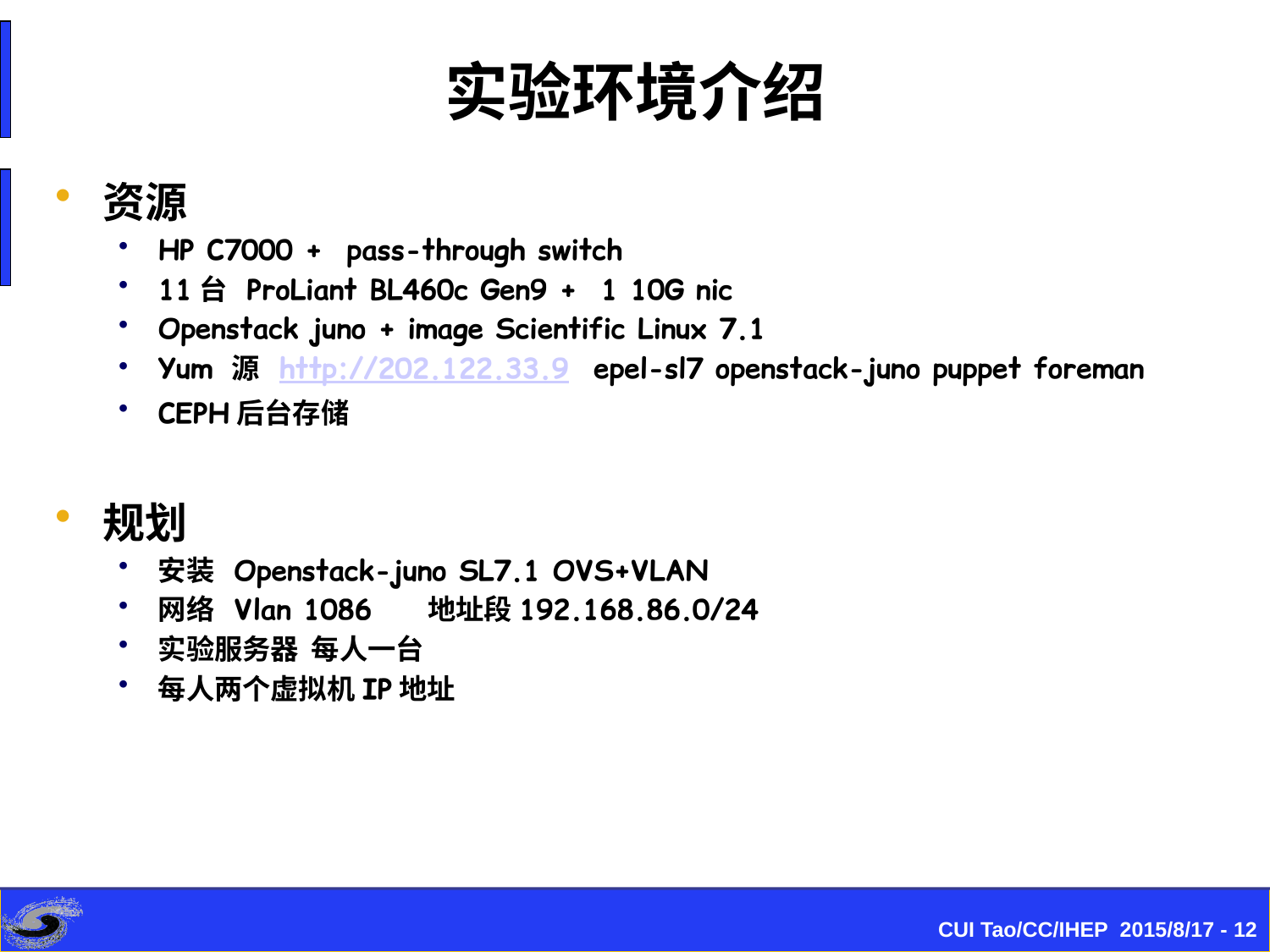

# 实验环境介绍
资源
HP C7000 +  pass-through switch
11台  ProLiant BL460c Gen9 +  1 10G nic
Openstack juno + image Scientific Linux 7.1
Yum 源  http://202.122.33.9  epel-sl7 openstack-juno puppet foreman
CEPH后台存储

规划
安装  Openstack-juno SL7.1 OVS+VLAN
网络  Vlan 1086    地址段192.168.86.0/24
实验服务器  每人一台
每人两个虚拟机IP地址

CUI Tao/CC/IHEP  2015/8/17 - 12